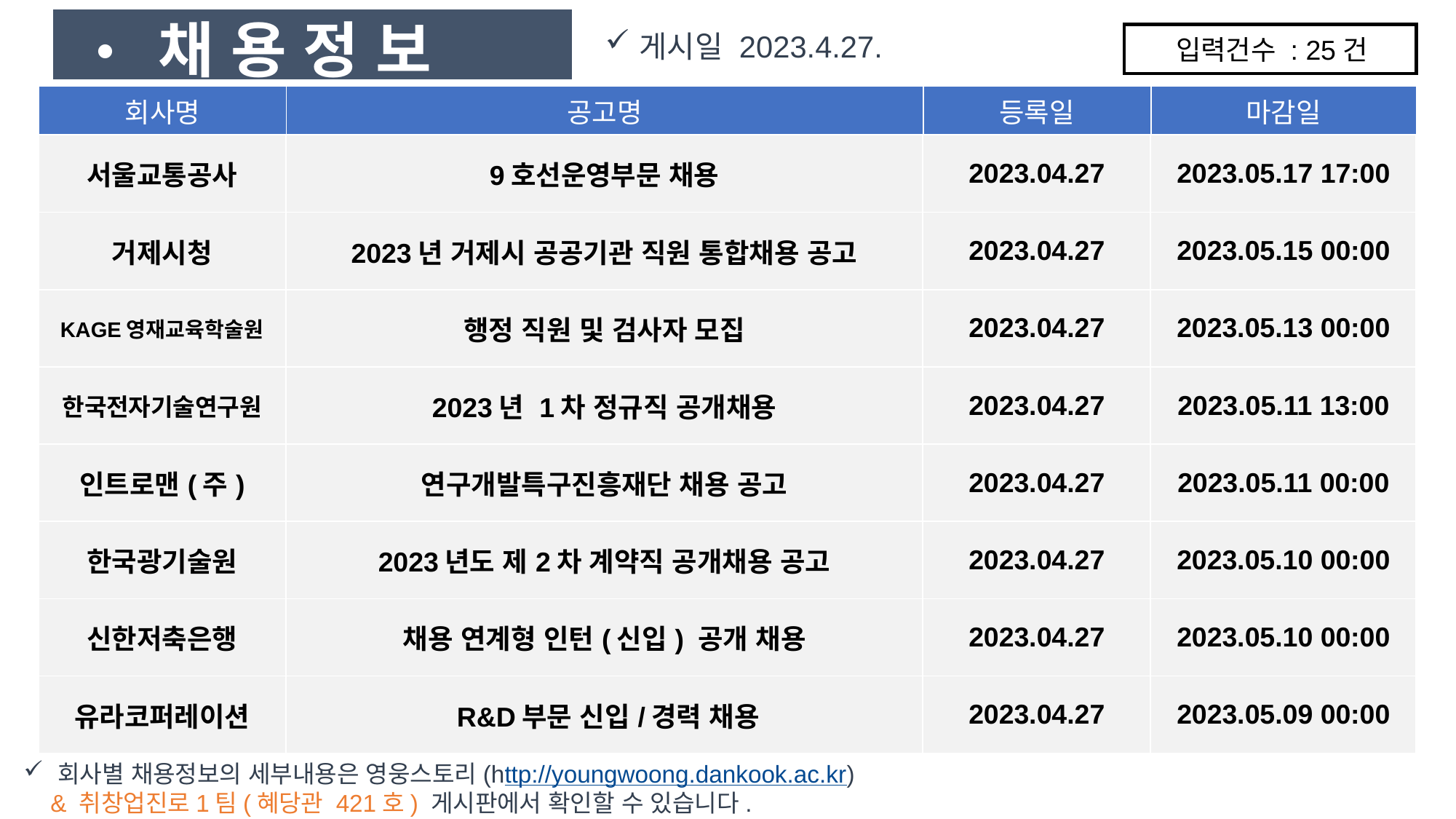

• 채 용 정 보

게시일 2023.4.27.

입력건수 : 25건
| 회사명 | 공고명 | 등록일 | 마감일 |
| --- | --- | --- | --- |

| 서울교통공사 | 9호선운영부문 채용 | 2023.04.27 | 2023.05.17 17:00 |
| --- | --- | --- | --- |
| 거제시청 | 2023년 거제시 공공기관 직원 통합채용 공고 | 2023.04.27 | 2023.05.15 00:00 |
| KAGE영재교육학술원 | 행정 직원 및 검사자 모집 | 2023.04.27 | 2023.05.13 00:00 |
| 한국전자기술연구원 | 2023년 1차 정규직 공개채용 | 2023.04.27 | 2023.05.11 13:00 |
| 인트로맨(주) | 연구개발특구진흥재단 채용 공고 | 2023.04.27 | 2023.05.11 00:00 |
| 한국광기술원 | 2023년도 제2차 계약직 공개채용 공고 | 2023.04.27 | 2023.05.10 00:00 |
| 신한저축은행 | 채용 연계형 인턴(신입) 공개 채용 | 2023.04.27 | 2023.05.10 00:00 |
| 유라코퍼레이션 | R&D부문 신입/경력 채용 | 2023.04.27 | 2023.05.09 00:00 |

회사별 채용정보의 세부내용은 영웅스토리(http://youngwoong.dankook.ac.kr)
    & 취창업진로1팀(혜당관 421호) 게시판에서 확인할 수 있습니다.